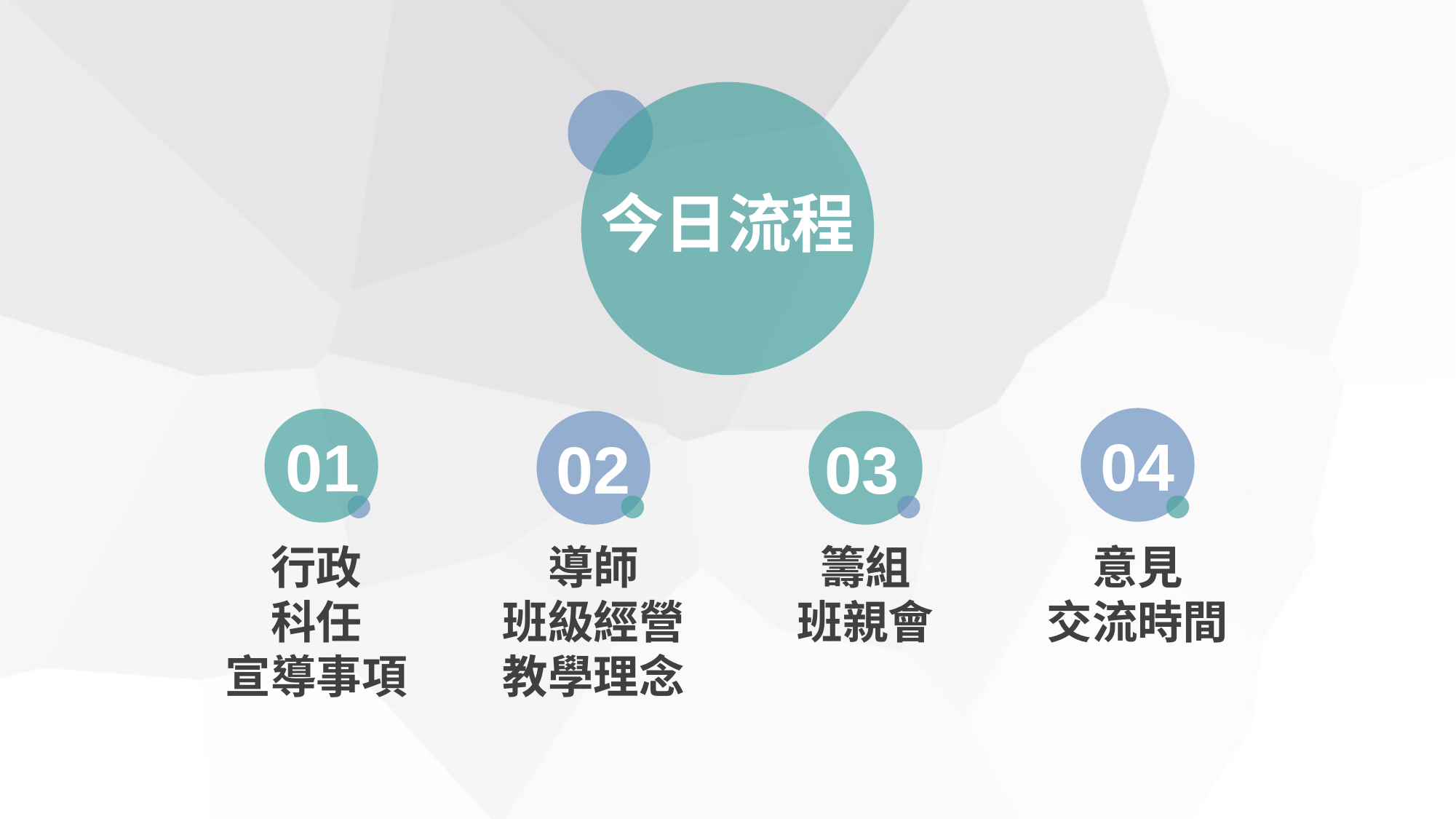

今日流程

04
01
02
03

行政
科任
宣導事項
導師
班級經營
教學理念
籌組
班親會
意見
交流時間